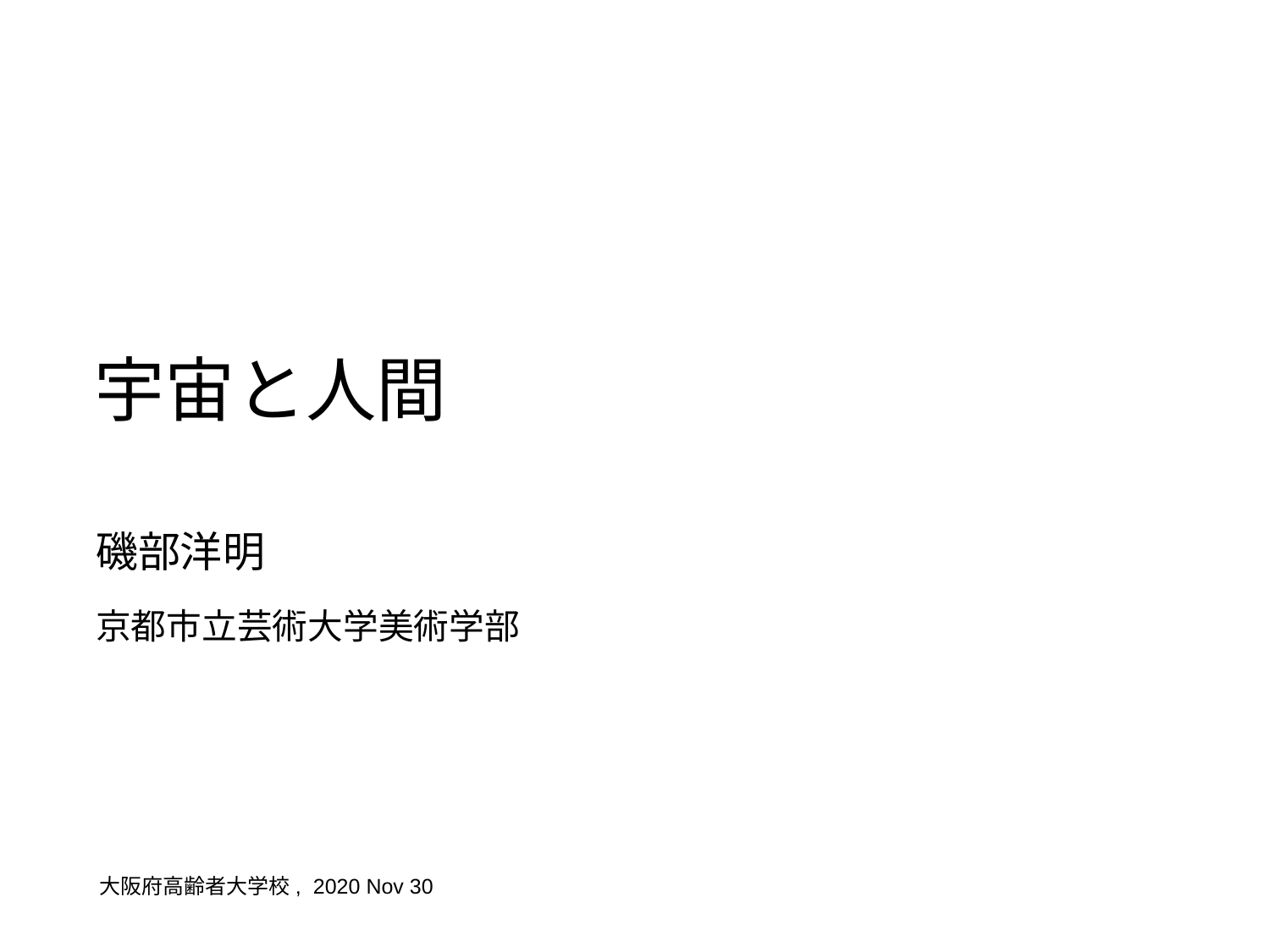

# 宇宙と人間
磯部洋明
京都市立芸術大学美術学部
大阪府高齢者大学校,  2020 Nov 30